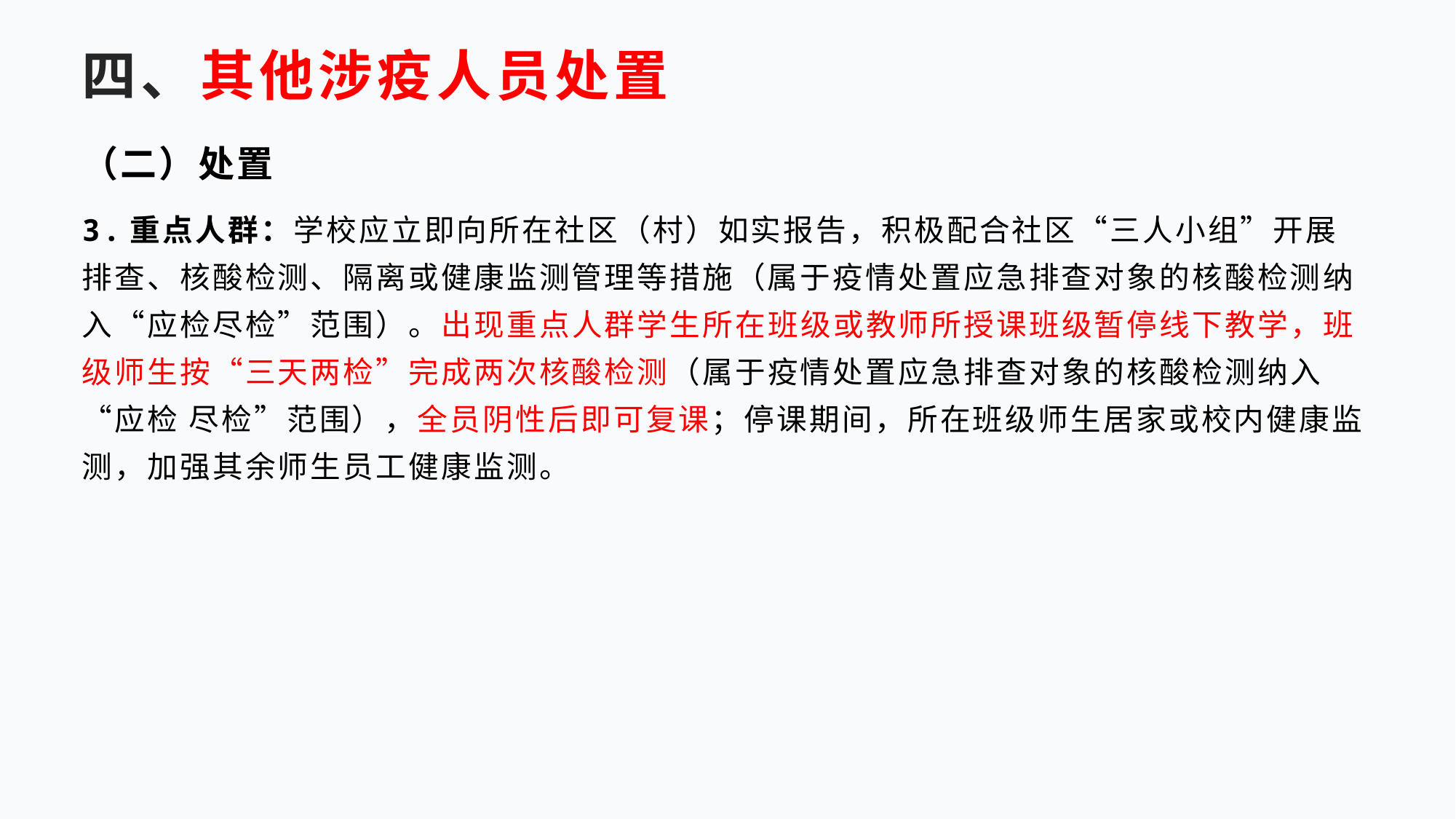

# 四、其他涉疫人员处置
（二）处置
3.重点人群：学校应立即向所在社区（村）如实报告，积极配合社区“三人小组”开展排查、核酸检测、隔离或健康监测管理等措施（属于疫情处置应急排查对象的核酸检测纳入“应检尽检”范围）。出现重点人群学生所在班级或教师所授课班级暂停线下教学，班级师生按“三天两检”完成两次核酸检测（属于疫情处置应急排查对象的核酸检测纳入“应检 尽检”范围），全员阴性后即可复课；停课期间，所在班级师生居家或校内健康监测，加强其余师生员工健康监测。